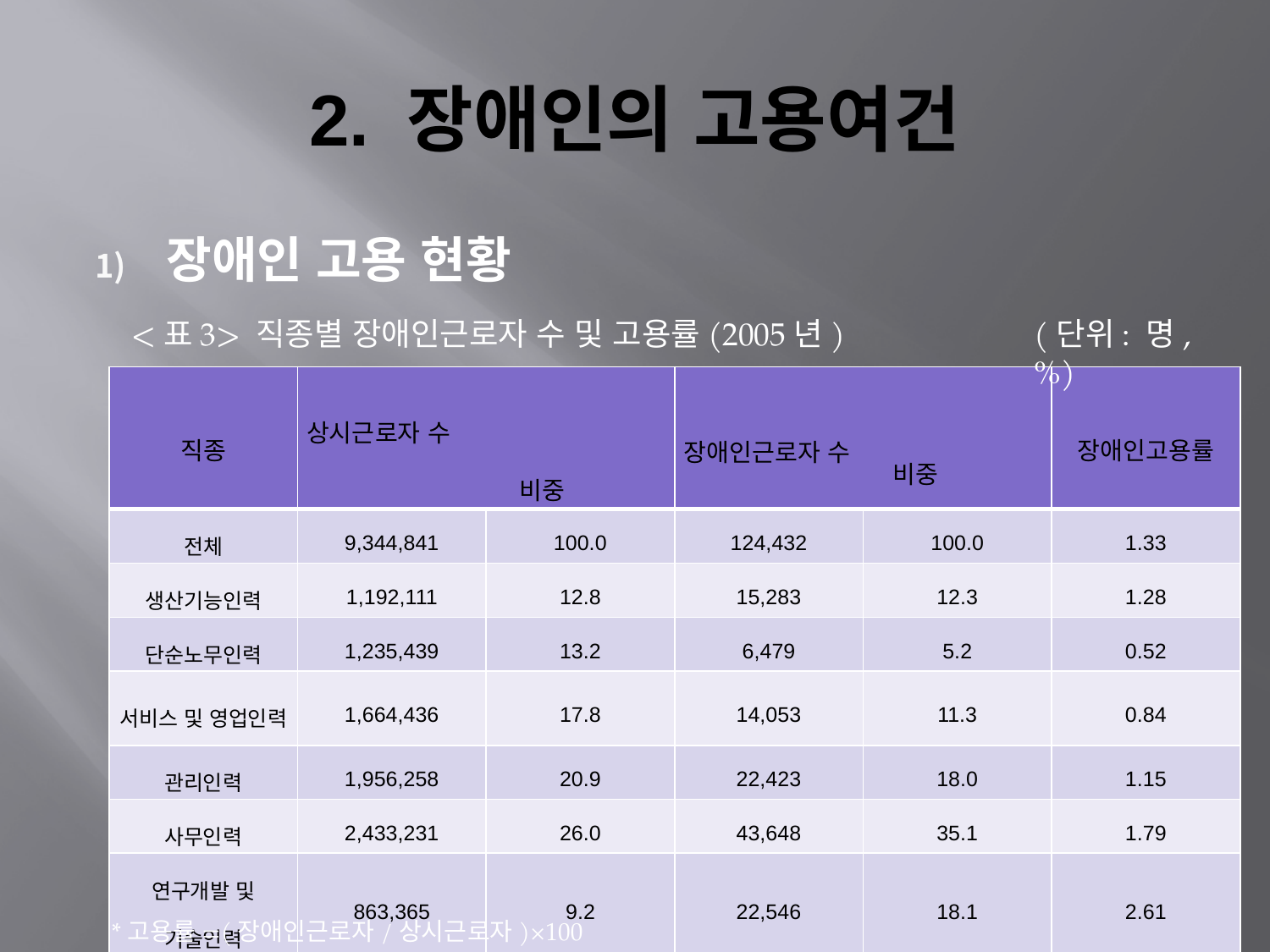

# 2. 장애인의 고용여건
장애인 고용 현황

<표3> 직종별 장애인근로자 수 및 고용률(2005년)
(단위: 명, %)
| 직종 | 상시근로자 수                비중 |  | 장애인근로자 수               비중 |  | 장애인고용률 |
| --- | --- | --- | --- | --- | --- |
| 전체 | 9,344,841 | 100.0 | 124,432 | 100.0 | 1.33 |
| 생산기능인력 | 1,192,111 | 12.8 | 15,283 | 12.3 | 1.28 |
| 단순노무인력 | 1,235,439 | 13.2 | 6,479 | 5.2 | 0.52 |
| 서비스 및 영업인력 | 1,664,436 | 17.8 | 14,053 | 11.3 | 0.84 |
| 관리인력 | 1,956,258 | 20.9 | 22,423 | 18.0 | 1.15 |
| 사무인력 | 2,433,231 | 26.0 | 43,648 | 35.1 | 1.79 |
| 연구개발 및 기술인력 | 863,365 | 9.2 | 22,546 | 18.1 | 2.61 |
*고용률=(장애인근로자/상시근로자)×100